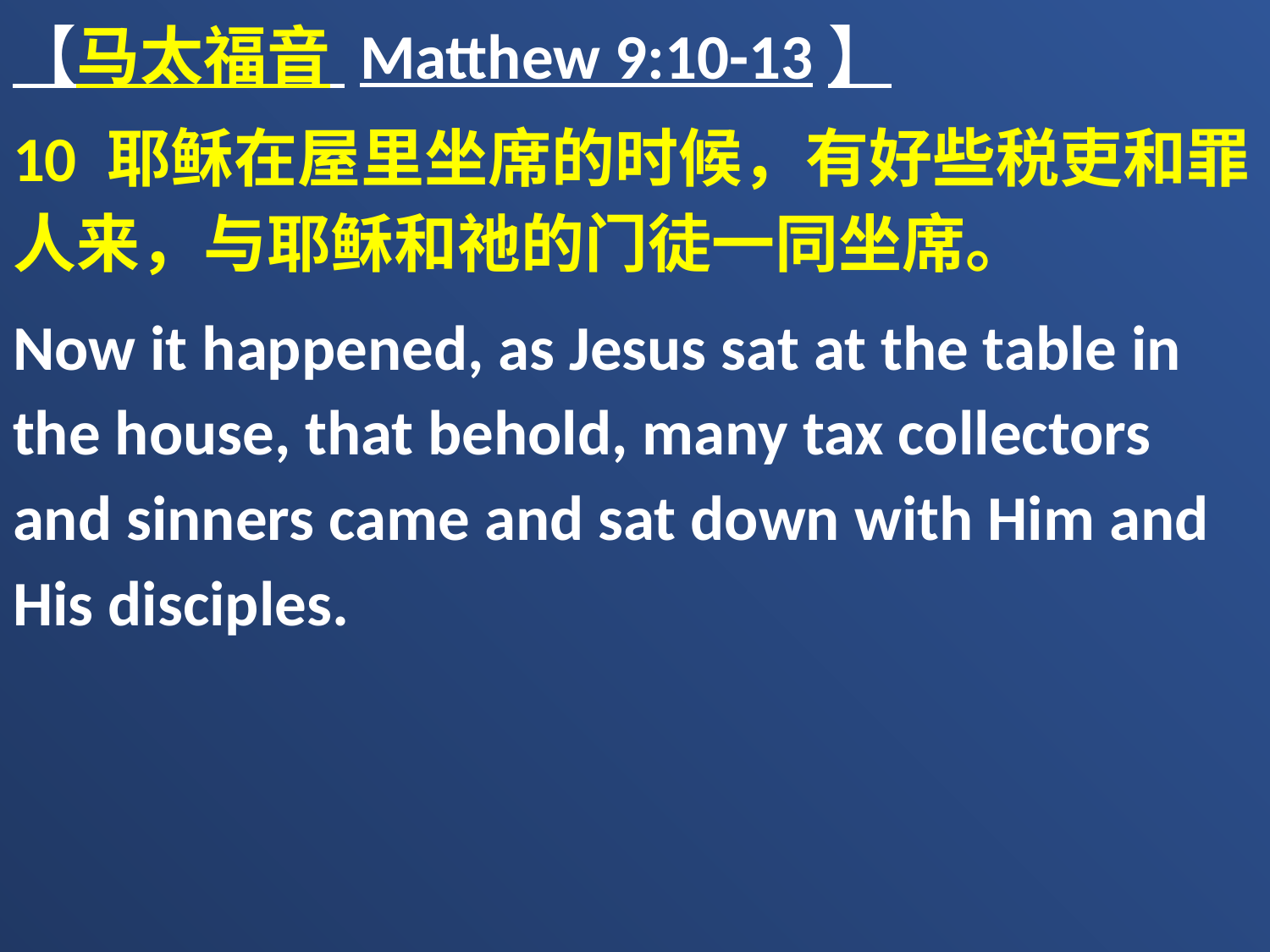

【马太福音 Matthew 9:10-13】
10 耶稣在屋里坐席的时候，有好些税吏和罪人来，与耶稣和祂的门徒一同坐席。
Now it happened, as Jesus sat at the table in the house, that behold, many tax collectors and sinners came and sat down with Him and His disciples.